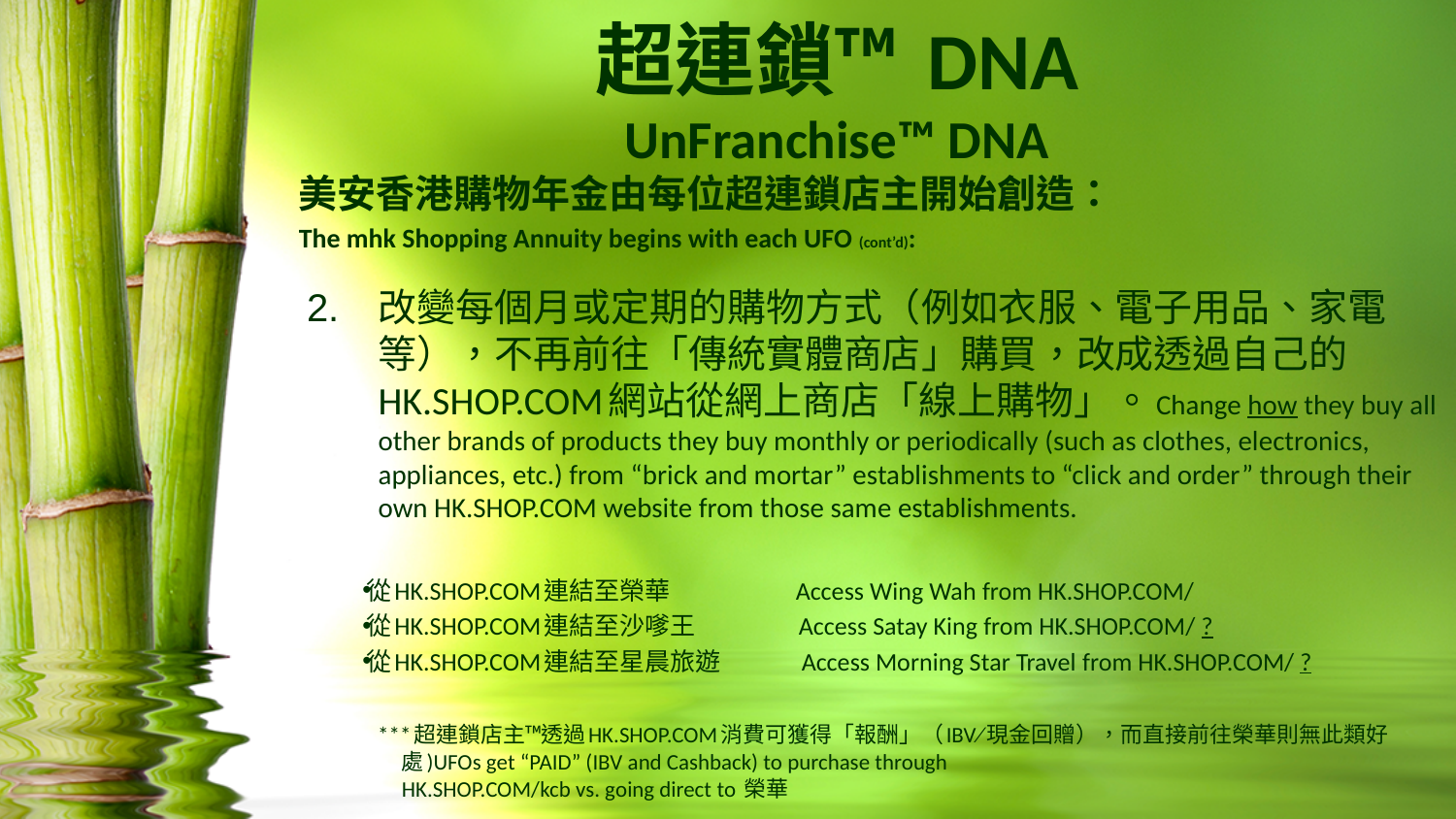

超連鎖™ DNA
UnFranchise™ DNA
美安香港購物年金由每位超連鎖店主開始創造：
The mhk Shopping Annuity begins with each UFO (cont’d):

改變每個月或定期的購物方式（例如衣服、電子用品、家電等），不再前往「傳統實體商店」購買，改成透過自己的HK.SHOP.COM網站從網上商店「線上購物」。Change how they buy all other brands of products they buy monthly or periodically (such as clothes, electronics, appliances, etc.) from “brick and mortar” establishments to “click and order” through their own HK.SHOP.COM website from those same establishments.

從HK.SHOP.COM連結至榮華                      Access Wing Wah from HK.SHOP.COM/
從HK.SHOP.COM連結至沙嗲王                  Access Satay King from HK.SHOP.COM/ ?
從HK.SHOP.COM連結至星晨旅遊              Access Morning Star Travel from HK.SHOP.COM/ ?

***超連鎖店主™透過HK.SHOP.COM消費可獲得「報酬」（IBV∕現金回贈），而直接前往榮華則無此類好處)UFOs get “PAID” (IBV and Cashback) to purchase through
HK.SHOP.COM/kcb vs. going direct to 榮華